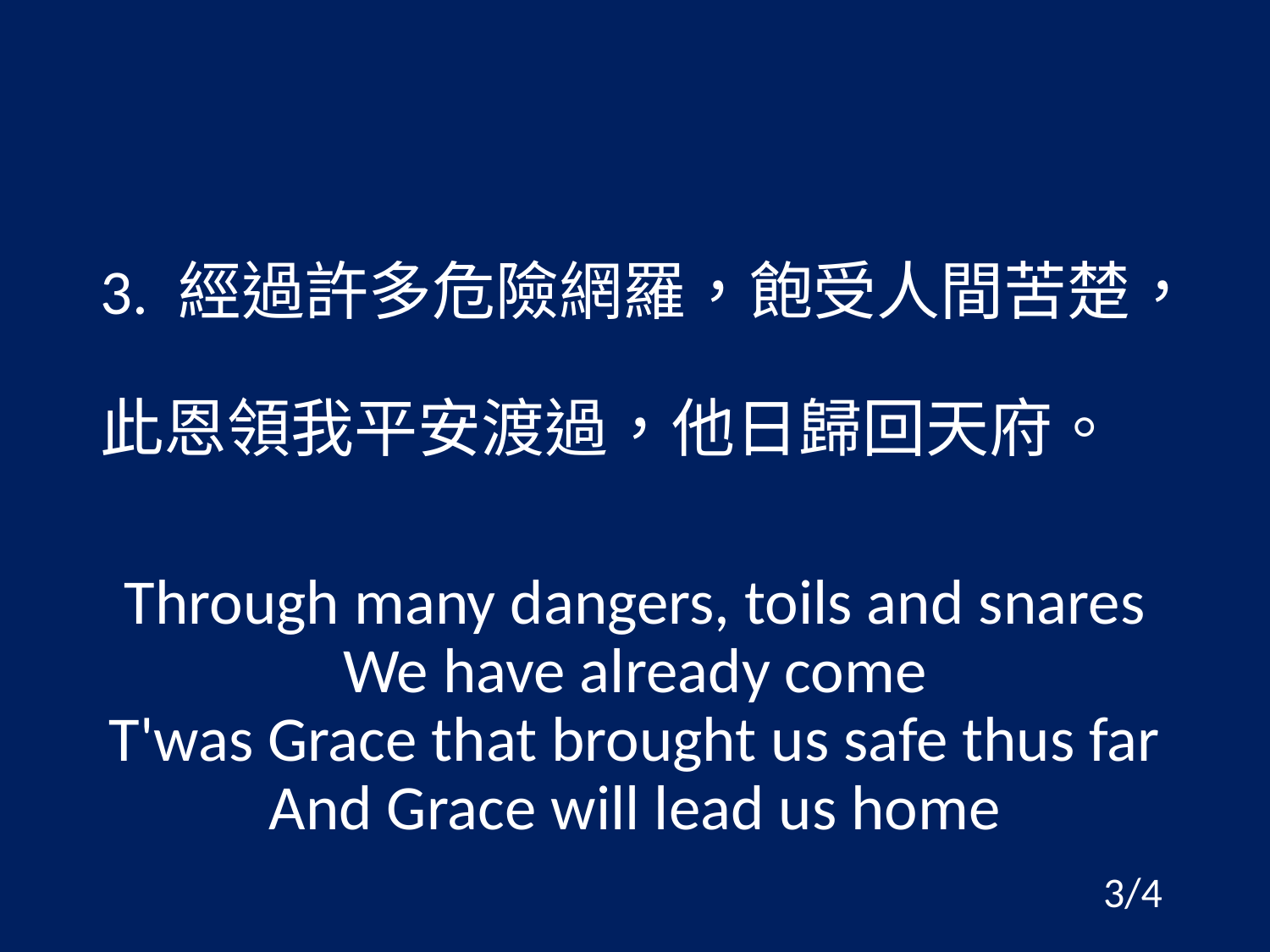

#
3. 經過許多危險網羅，飽受人間苦楚，
此恩領我平安渡過，他日歸回天府。

Through many dangers, toils and snares
We have already come
T'was Grace that brought us safe thus far
And Grace will lead us home
3/4